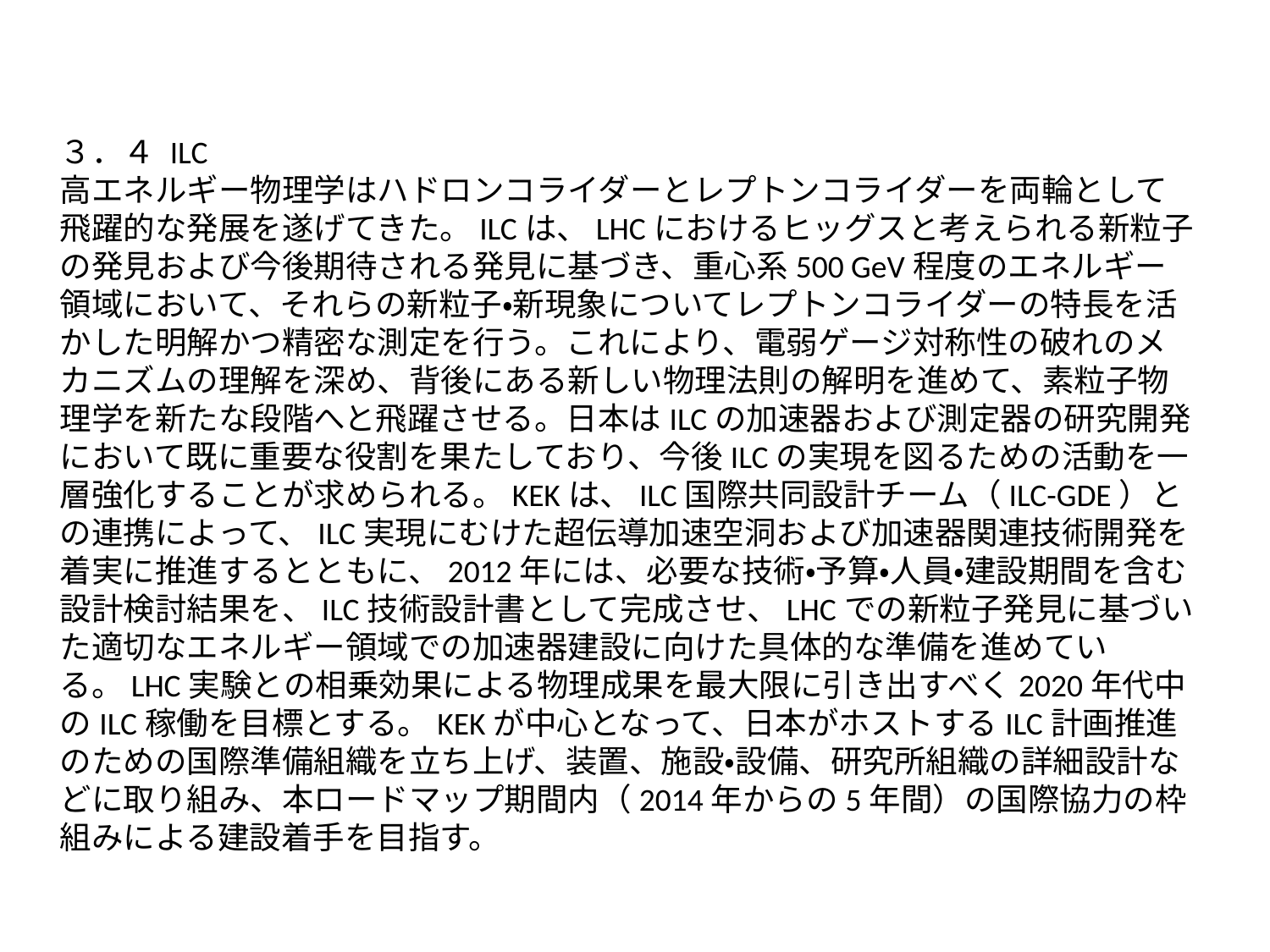

３．４ ILC
高エネルギー物理学はハドロンコライダーとレプトンコライダーを両輪として飛躍的な発展を遂げてきた。ILCは、LHCにおけるヒッグスと考えられる新粒子の発見および今後期待される発見に基づき、重心系500 GeV程度のエネルギー領域において、それらの新粒子・新現象についてレプトンコライダーの特長を活かした明解かつ精密な測定を行う。これにより、電弱ゲージ対称性の破れのメカニズムの理解を深め、背後にある新しい物理法則の解明を進めて、素粒子物理学を新たな段階へと飛躍させる。日本はILCの加速器および測定器の研究開発において既に重要な役割を果たしており、今後ILCの実現を図るための活動を一層強化することが求められる。KEKは、ILC国際共同設計チーム（ILC-GDE）との連携によって、ILC実現にむけた超伝導加速空洞および加速器関連技術開発を着実に推進するとともに、2012年には、必要な技術・予算・人員・建設期間を含む設計検討結果を、ILC技術設計書として完成させ、LHCでの新粒子発見に基づいた適切なエネルギー領域での加速器建設に向けた具体的な準備を進めている。LHC実験との相乗効果による物理成果を最大限に引き出すべく2020年代中のILC稼働を目標とする。KEKが中心となって、日本がホストするILC計画推進のための国際準備組織を立ち上げ、装置、施設・設備、研究所組織の詳細設計などに取り組み、本ロードマップ期間内（2014年からの5年間）の国際協力の枠組みによる建設着手を目指す。